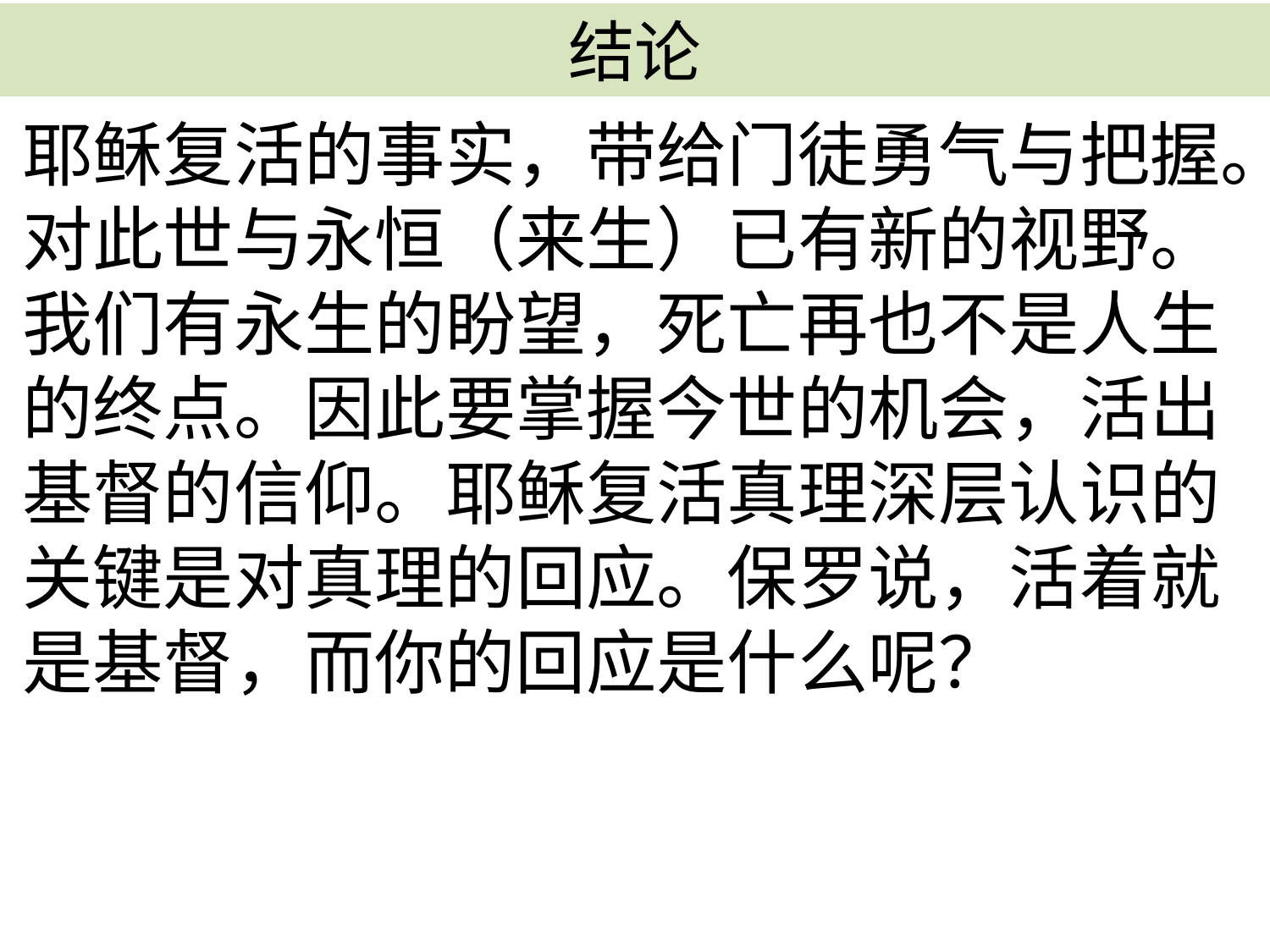

# 结论
耶稣复活的事实，带给门徒勇气与把握。对此世与永恒（来生）已有新的视野。我们有永生的盼望，死亡再也不是人生的终点。因此要掌握今世的机会，活出基督的信仰。耶稣复活真理深层认识的关键是对真理的回应。保罗说，活着就是基督，而你的回应是什么呢？